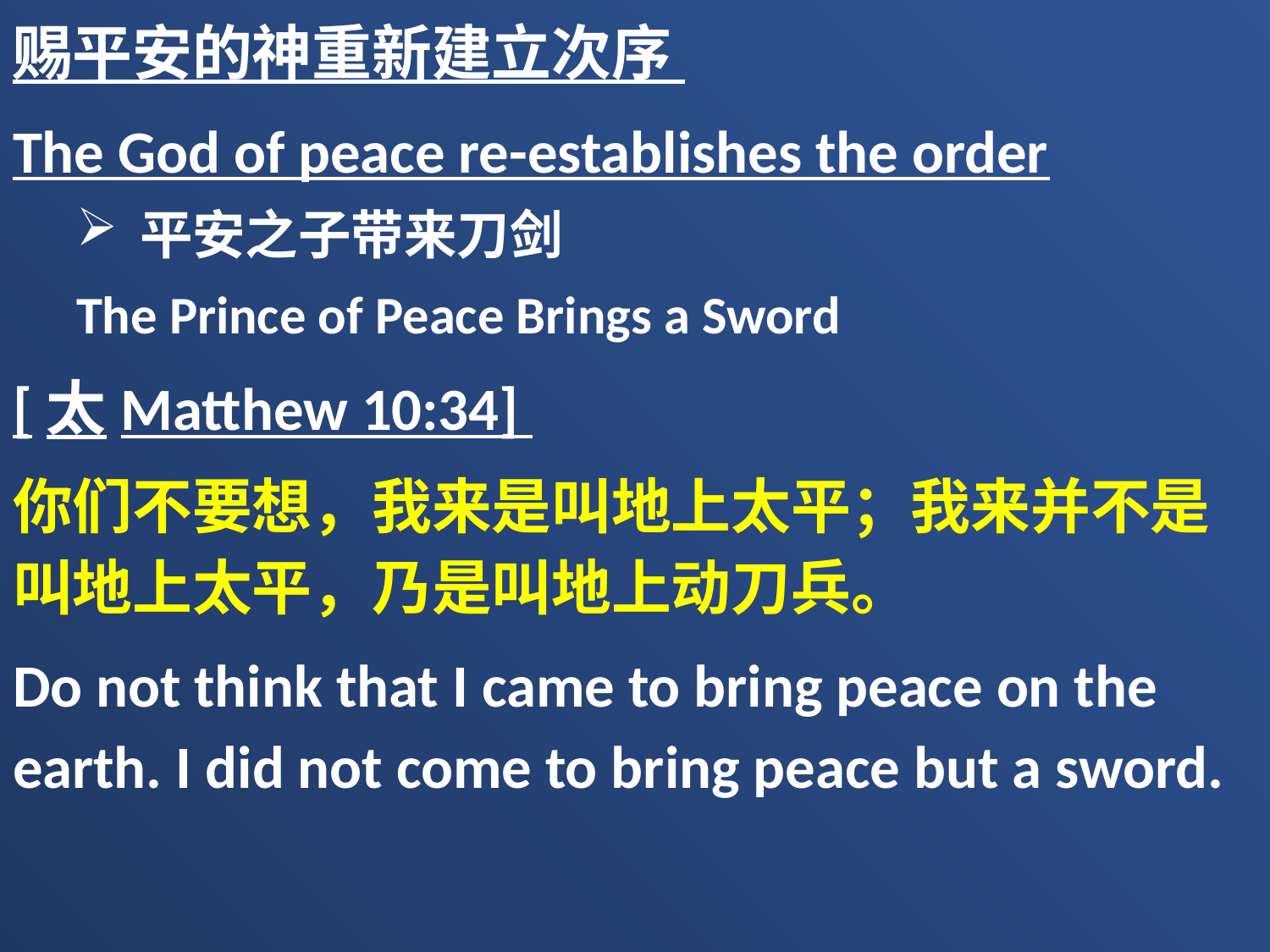

赐平安的神重新建立次序
The God of peace re-establishes the order
平安之子带来刀剑
The Prince of Peace Brings a Sword
[太Matthew 10:34]
你们不要想，我来是叫地上太平；我来并不是叫地上太平，乃是叫地上动刀兵。
Do not think that I came to bring peace on the earth. I did not come to bring peace but a sword.